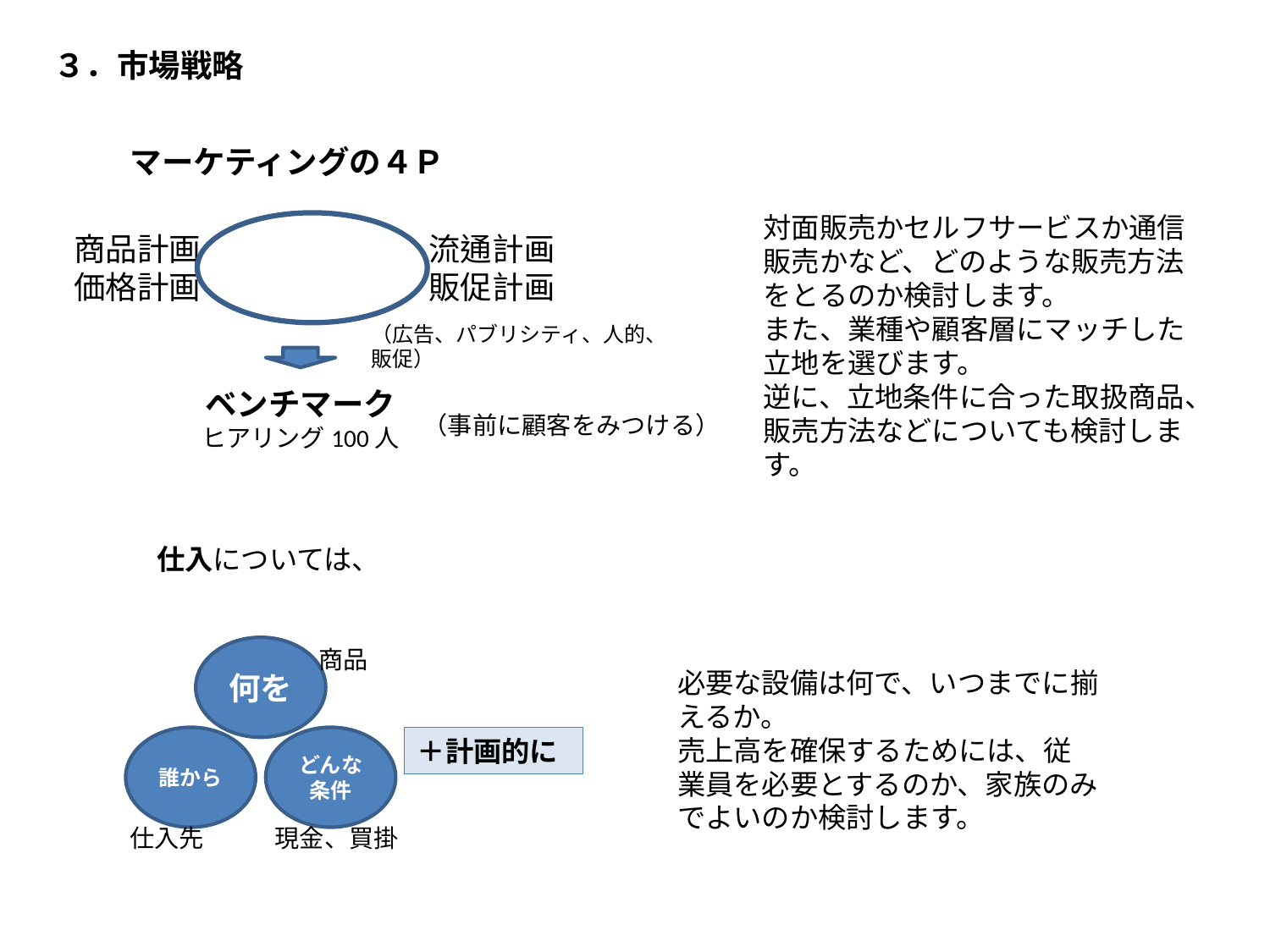

３．市場戦略
マーケティングの４Ｐ
対面販売かセルフサービスか通信販売かなど、どのような販売方法をとるのか検討します。
また、業種や顧客層にマッチした立地を選びます。
逆に、立地条件に合った取扱商品、販売方法などについても検討します。

商品計画
価格計画
流通計画
販促計画
（広告、パブリシティ、人的、販促）

ベンチマーク
ヒアリング100人
（事前に顧客をみつける）
仕入については、
何を
商品
必要な設備は何で、いつまでに揃えるか。
売上高を確保するためには、従業員を必要とするのか、家族のみでよいのか検討します。
誰から
どんな条件
＋計画的に
仕入先
現金、買掛